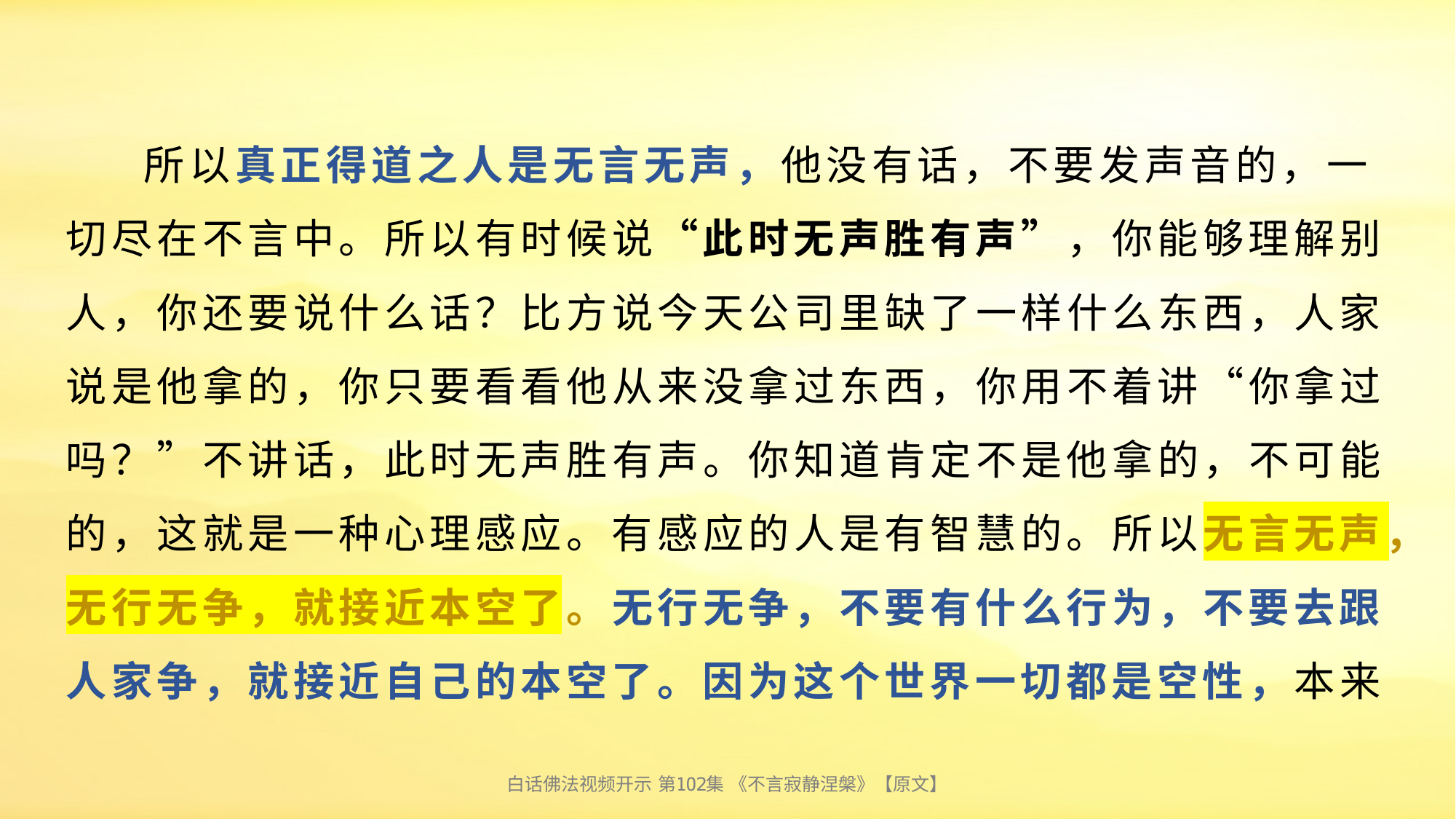

# 所以真正得道之人是无言无声，他没有话，不要发声音的，一切尽在不言中。所以有时候说“此时无声胜有声”，你能够理解别人，你还要说什么话？比方说今天公司里缺了一样什么东西，人家说是他拿的，你只要看看他从来没拿过东西，你用不着讲“你拿过吗？”不讲话，此时无声胜有声。你知道肯定不是他拿的，不可能的，这就是一种心理感应。有感应的人是有智慧的。所以无言无声，无行无争，就接近本空了。无行无争，不要有什么行为，不要去跟人家争，就接近自己的本空了。因为这个世界一切都是空性，本来
白话佛法视频开示 第102集 《不言寂静涅槃》【原文】